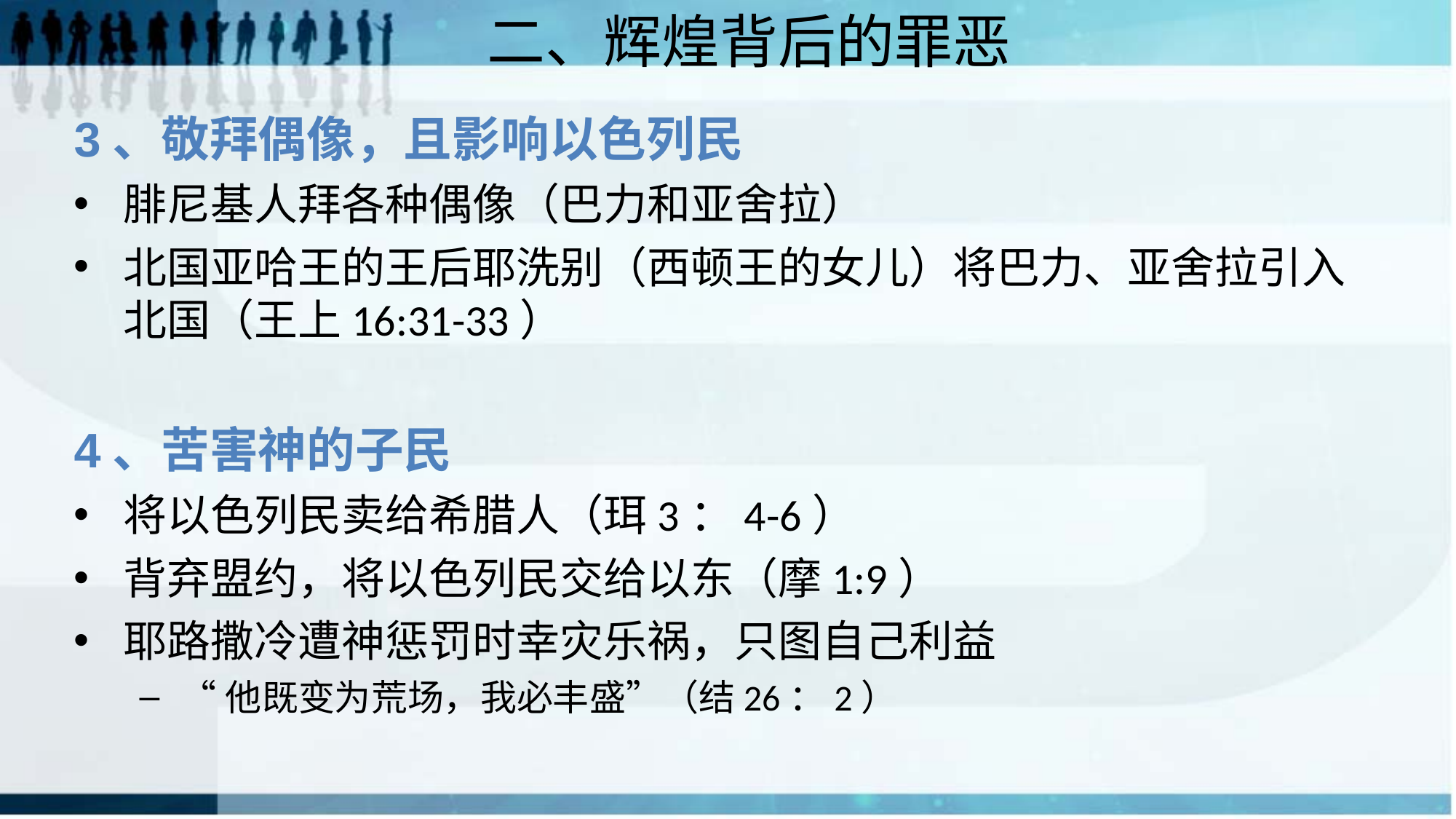

二、辉煌背后的罪恶
3、敬拜偶像，且影响以色列民
腓尼基人拜各种偶像（巴力和亚舍拉）
北国亚哈王的王后耶洗别（西顿王的女儿）将巴力、亚舍拉引入北国（王上16:31-33）

4、苦害神的子民
将以色列民卖给希腊人（珥3：4-6）
背弃盟约，将以色列民交给以东（摩1:9）
耶路撒冷遭神惩罚时幸灾乐祸，只图自己利益
“他既变为荒场，我必丰盛”（结26：2）